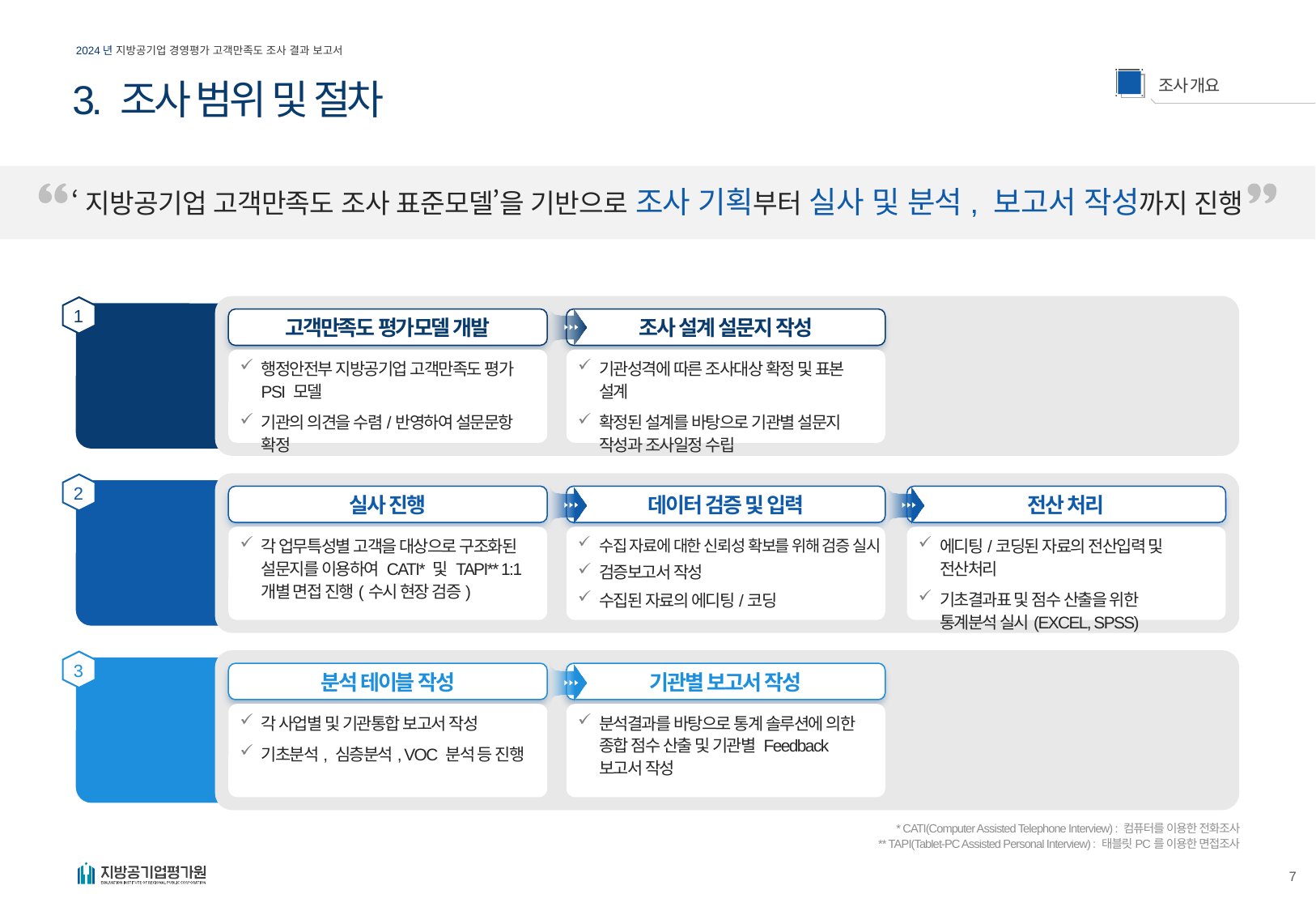

3. 조사 범위 및 절차

‘지방공기업 고객만족도 조사 표준모델’을 기반으로 조사 기획부터 실사 및 분석, 보고서 작성까지 진행

조사
기획
1
조사 설계 설문지 작성

고객만족도 평가모델 개발

행정안전부 지방공기업 고객만족도 평가 PSI 모델
기관의 의견을 수렴/반영하여 설문문항 확정
기관성격에 따른 조사대상 확정 및 표본 설계
확정된 설계를 바탕으로 기관별 설문지
작성과 조사일정 수립

실사 및
분석
2
실사 진행
데이터 검증 및 입력
전산 처리

각 업무특성별 고객을 대상으로 구조화된 설문지를 이용하여 CATI* 및 TAPI** 1:1 개별 면접 진행(수시 현장 검증)
수집 자료에 대한 신뢰성 확보를 위해 검증 실시
검증보고서 작성
수집된 자료의 에디팅/코딩
에디팅/코딩된 자료의 전산입력 및 전산처리
기초결과표 및 점수 산출을 위한
통계분석 실시(EXCEL, SPSS)

보고서
작성
3
분석 테이블 작성
기관별 보고서 작성

각 사업별 및 기관통합 보고서 작성
기초분석, 심층분석, VOC 분석 등 진행
분석결과를 바탕으로 통계 솔루션에 의한
종합 점수 산출 및 기관별 Feedback 보고서 작성
* CATI(Computer Assisted Telephone Interview) : 컴퓨터를 이용한 전화조사
** TAPI(Tablet-PC Assisted Personal Interview) : 태블릿PC를 이용한 면접조사